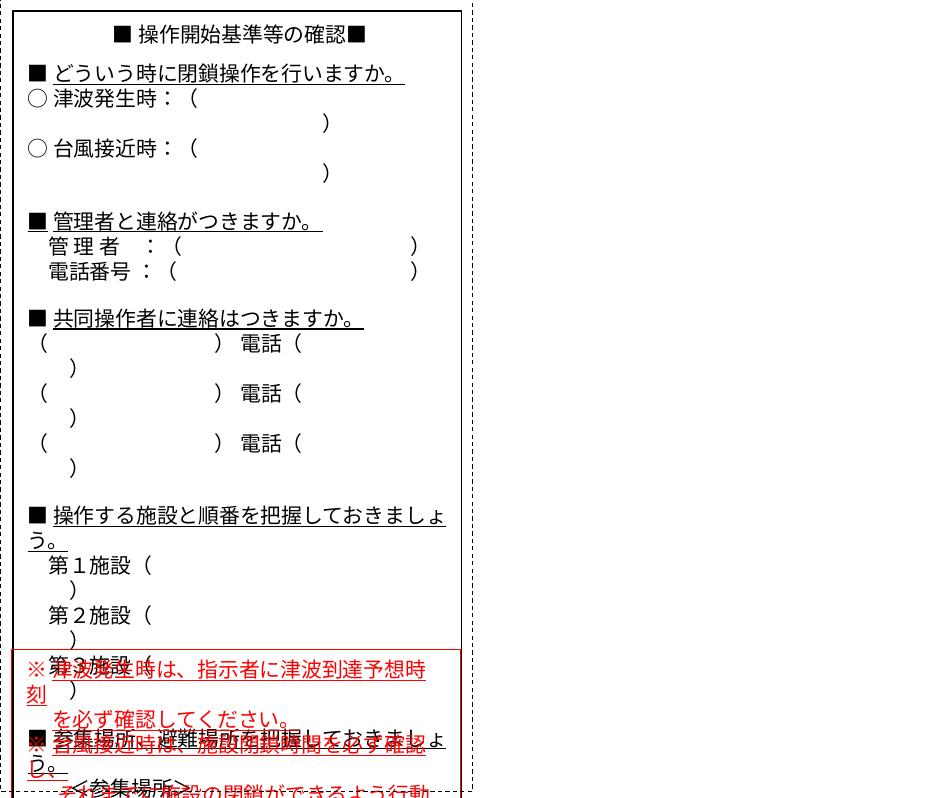

■どういう時に閉鎖操作を行いますか。
○津波発生時：（		　　　　　　　）
○台風接近時：（		　　　　　　　）

■管理者と連絡がつきますか。
　管 理 者　：（		　　　　）
　電話番号 ：（		　　　　）

■共同操作者に連絡はつきますか。
（	） 電話（	　　　　　　　）
（	） 電話（	　　　　　　　）
（	） 電話（	　　　　　　　）

■操作する施設と順番を把握しておきましょう。
　第１施設（		　　　　　　　）
　第２施設（		　　　　　　　）
　第３施設（		　　　　　　　）

■参集場所、避難場所を把握しておきましょう。
　　＜参集場所＞
　　（		　　　　　　　）
　　＜避難場所＞
　　（		　　　　　　　）
■操作開始基準等の確認■
※津波発生時は、指示者に津波到達予想時刻
　 を必ず確認してください。
※台風接近時は、施設閉鎖時間を必ず確認し、
 　それまでに施設の閉鎖ができるよう行動してく
　 ださい。